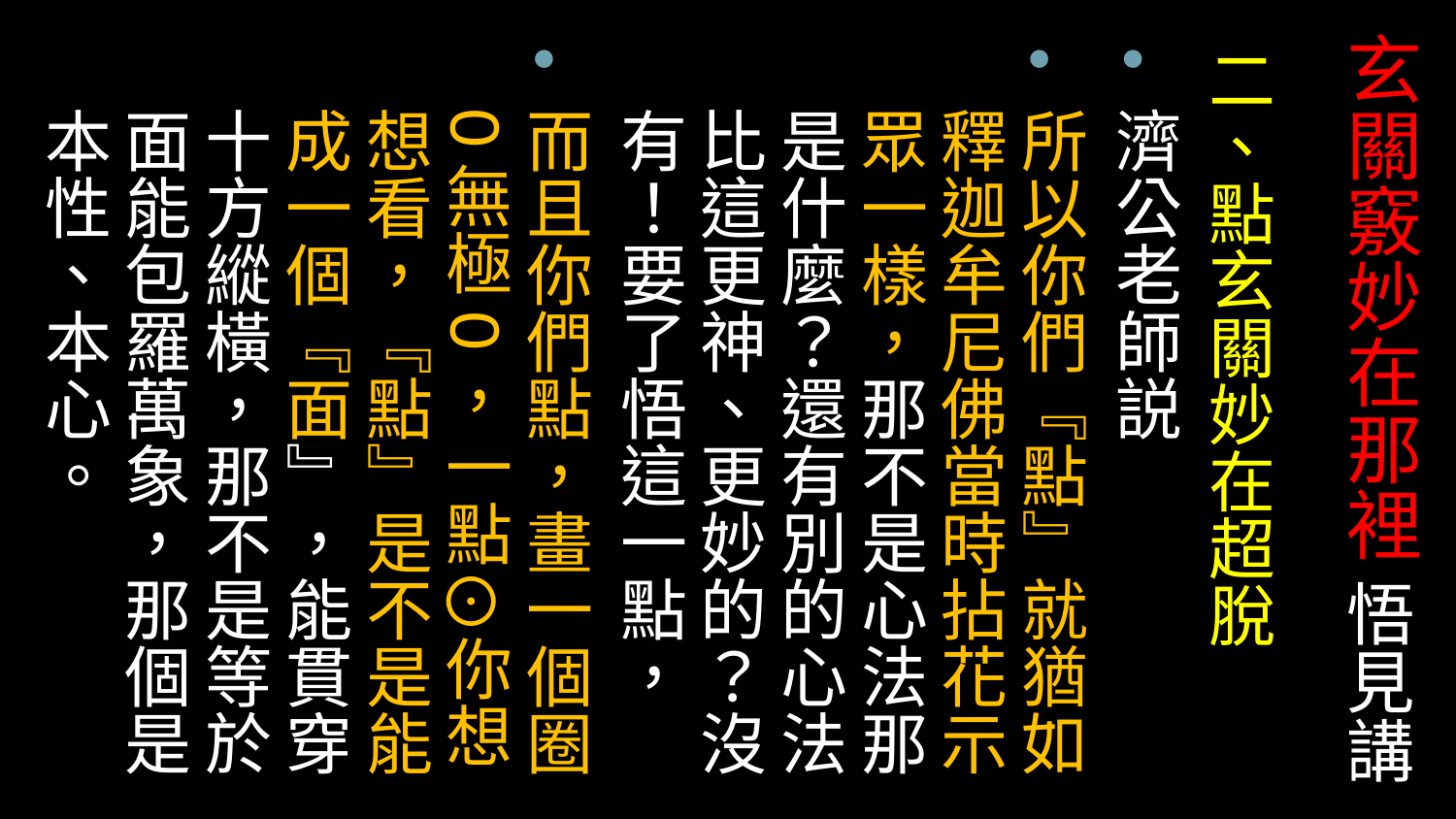

# 玄關竅妙在那裡 悟見講
二、點玄關妙在超脫
濟公老師説
所以你們『點』就猶如釋迦牟尼佛當時拈花示眾一樣，那不是心法那是什麼？還有別的心法比這更神、更妙的？沒有！要了悟這一點，
而且你們點，畫一個圈Ο無極Ο，一點⊙你想想看，『點』是不是能成一個『面』，能貫穿十方縱橫，那不是等於面能包羅萬象，那個是本性、本心。